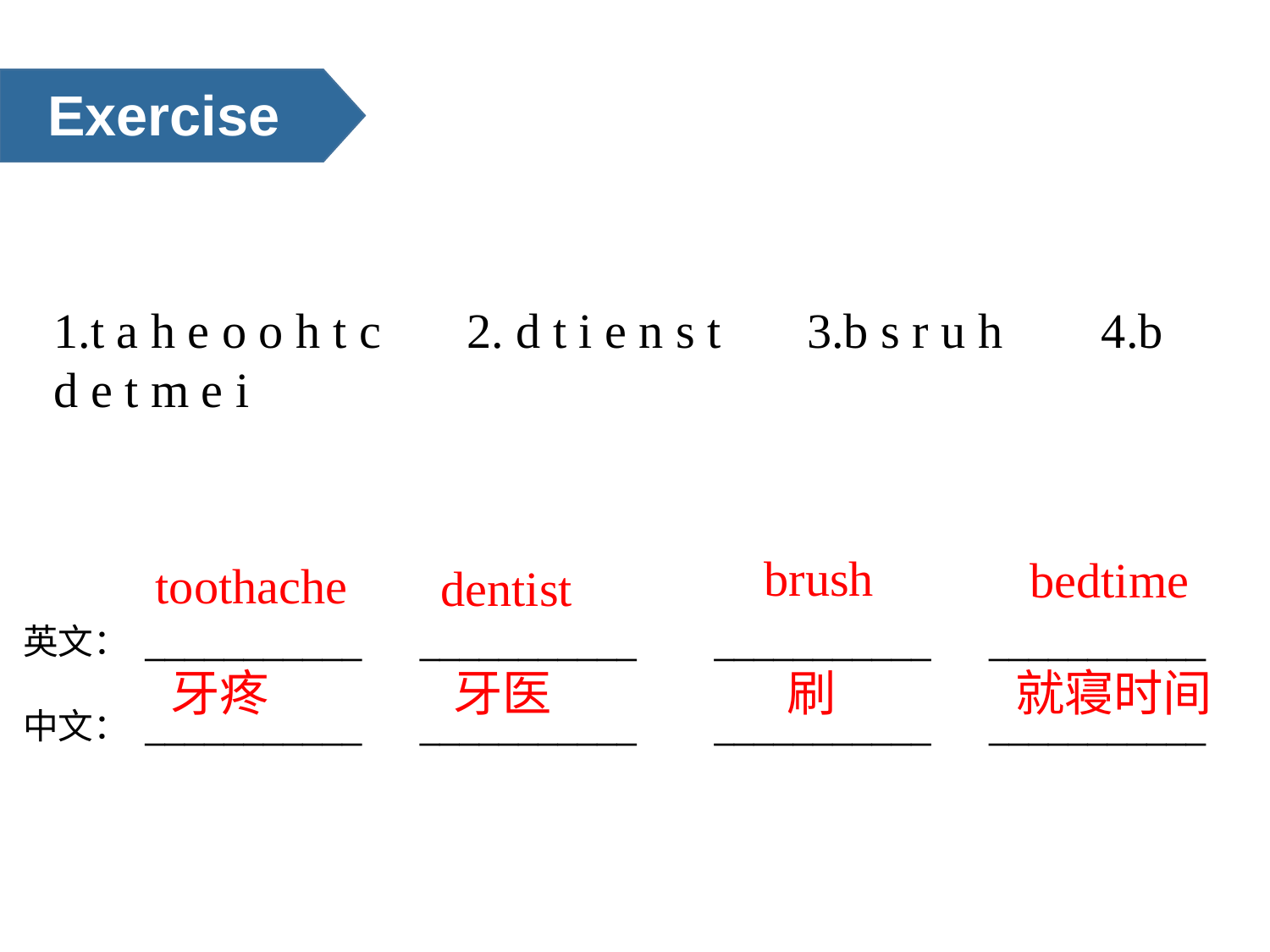

Exercise
1.t a h e o o h t c       2. d t i e n s t       3.b s r u h        4.b d e t m e i
brush
bedtime
toothache
dentist
英文： ___________      ___________        ___________      ___________
中文： ___________      ___________        ___________      ___________
牙疼
牙医
刷
就寝时间